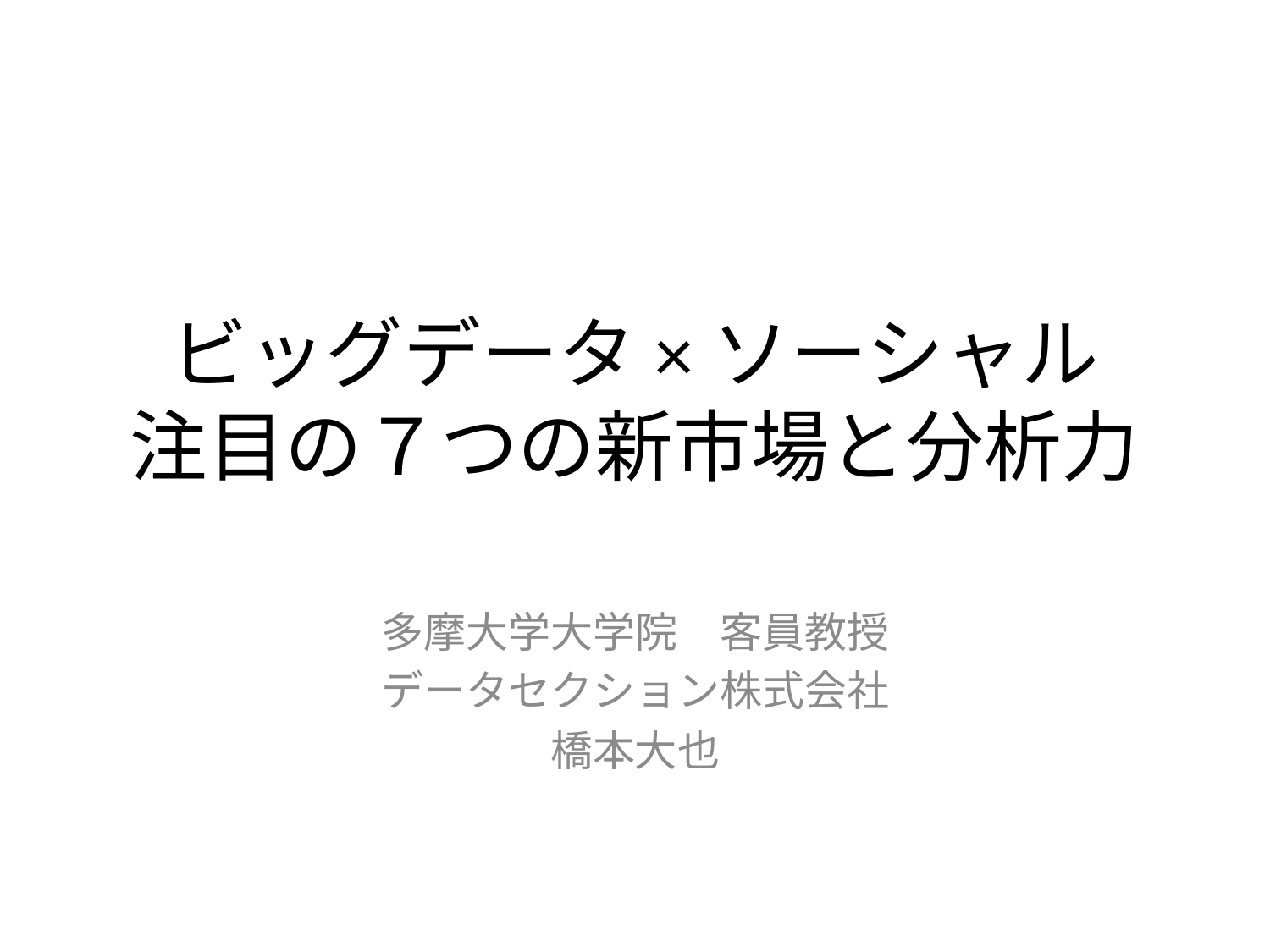

# ビッグデータ×ソーシャル 注目の７つの新市場と分析力

多摩大学大学院　客員教授
データセクション株式会社
橋本大也